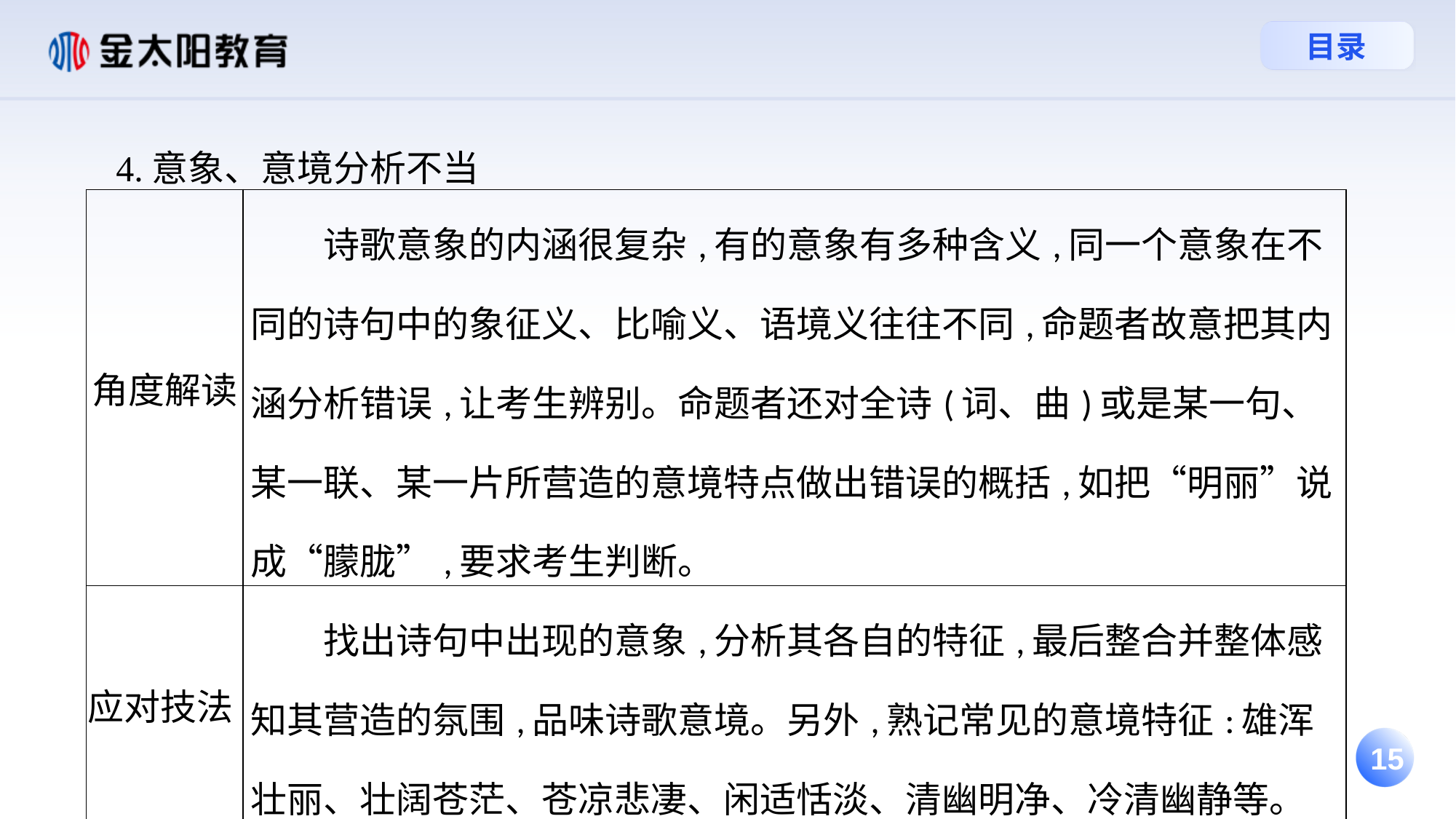

4.意象、意境分析不当
| 角度解读 | 诗歌意象的内涵很复杂,有的意象有多种含义,同一个意象在不同的诗句中的象征义、比喻义、语境义往往不同,命题者故意把其内涵分析错误,让考生辨别。命题者还对全诗(词、曲)或是某一句、某一联、某一片所营造的意境特点做出错误的概括,如把“明丽”说成“朦胧”,要求考生判断。 |
| --- | --- |
| 应对技法 | 找出诗句中出现的意象,分析其各自的特征,最后整合并整体感知其营造的氛围,品味诗歌意境。另外,熟记常见的意境特征:雄浑壮丽、壮阔苍茫、苍凉悲凄、闲适恬淡、清幽明净、冷清幽静等。 |